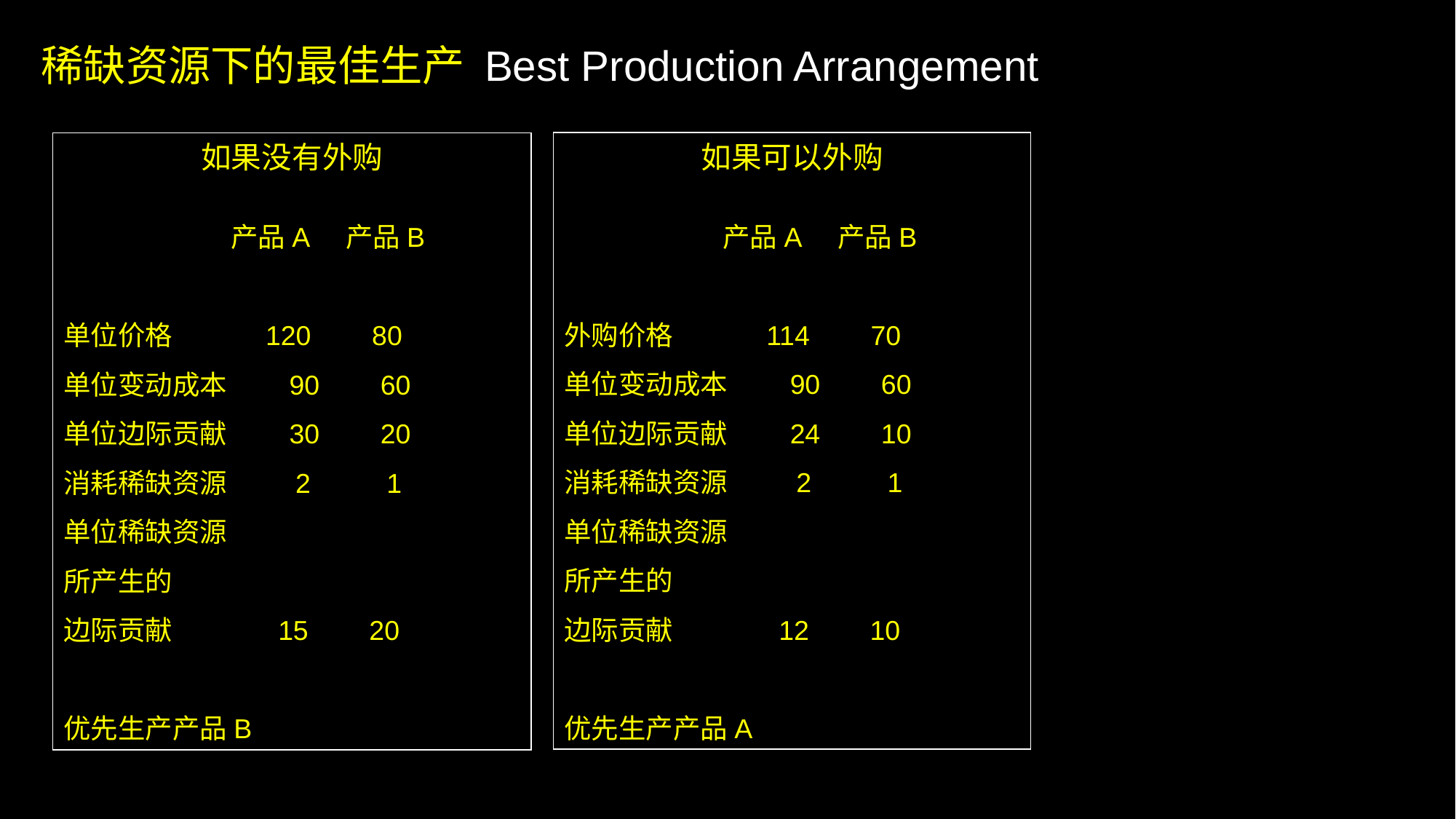

稀缺资源下的最佳生产 Best Production Arrangement
如果可以外购

                            产品A    产品B

外购价格              114        70
单位变动成本         90        60
单位边际贡献         24        10
消耗稀缺资源          2          1
单位稀缺资源
所产生的
边际贡献                12        10

优先生产产品A
如果没有外购

                          产品A    产品B

单位价格              120        80
单位变动成本         90        60
单位边际贡献         30        20
消耗稀缺资源          2          1
单位稀缺资源
所产生的
边际贡献                15        20

优先生产产品B